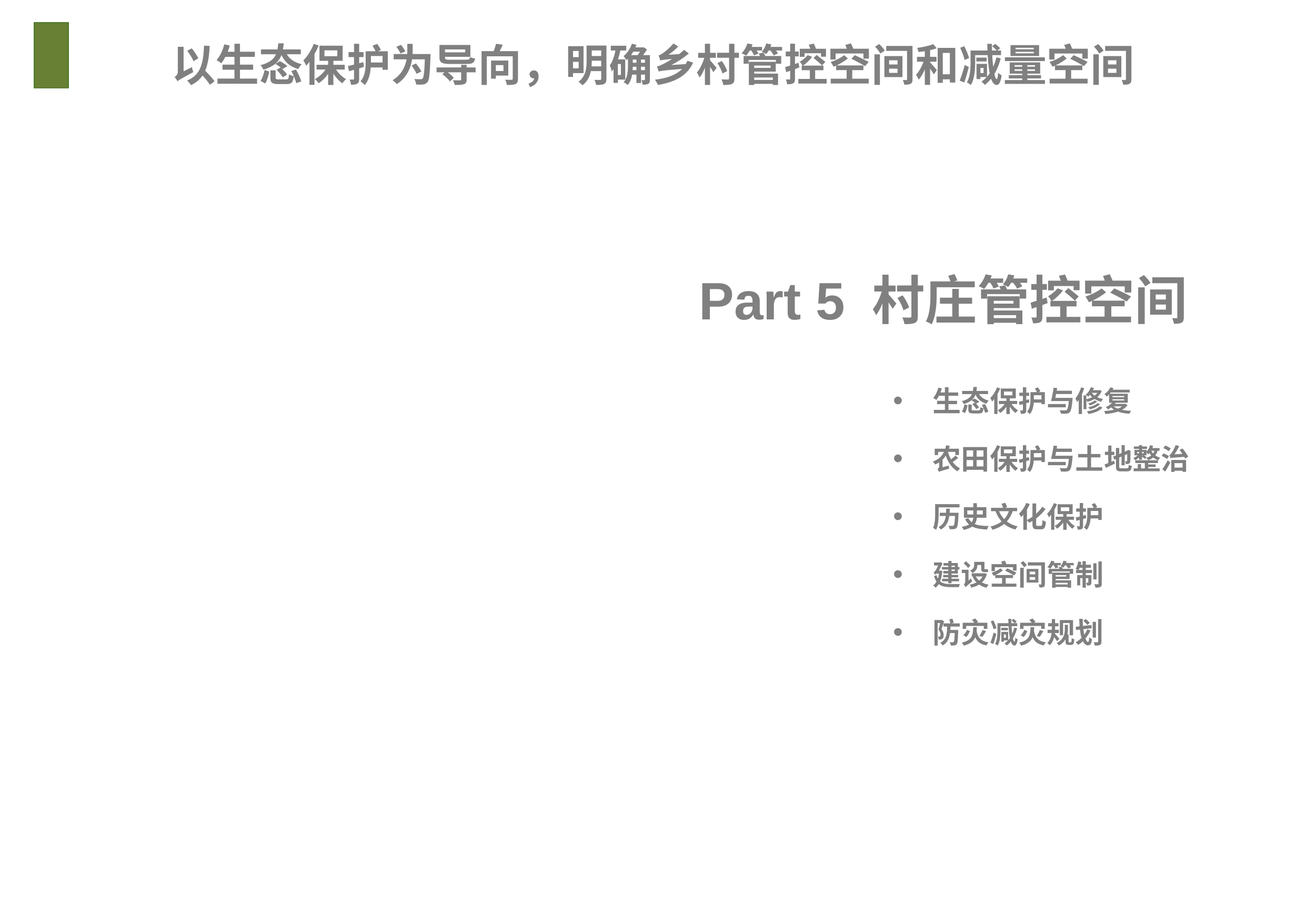

以生态保护为导向，明确乡村管控空间和减量空间
# Part 5 村庄管控空间
生态保护与修复
农田保护与土地整治
历史文化保护
建设空间管制
防灾减灾规划